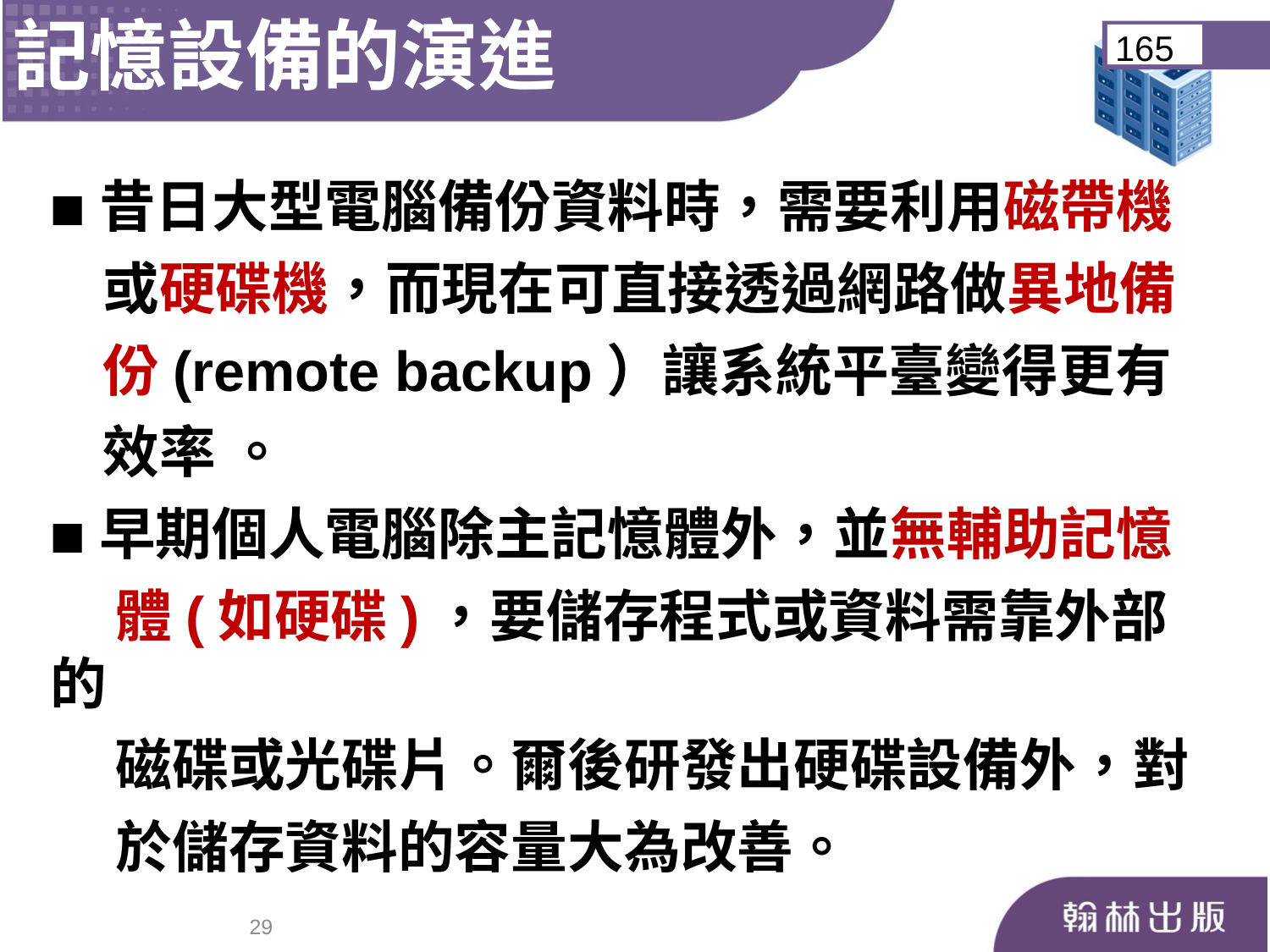

記憶設備的演進
165
◼︎昔日大型電腦備份資料時，需要利用磁帶機
   或硬碟機，而現在可直接透過網路做異地備
   份(remote backup）讓系統平臺變得更有
   效率 。
◼︎早期個人電腦除主記憶體外，並無輔助記憶
    體(如硬碟)，要儲存程式或資料需靠外部的
    磁碟或光碟片。爾後研發出硬碟設備外，對
    於儲存資料的容量大為改善。

29